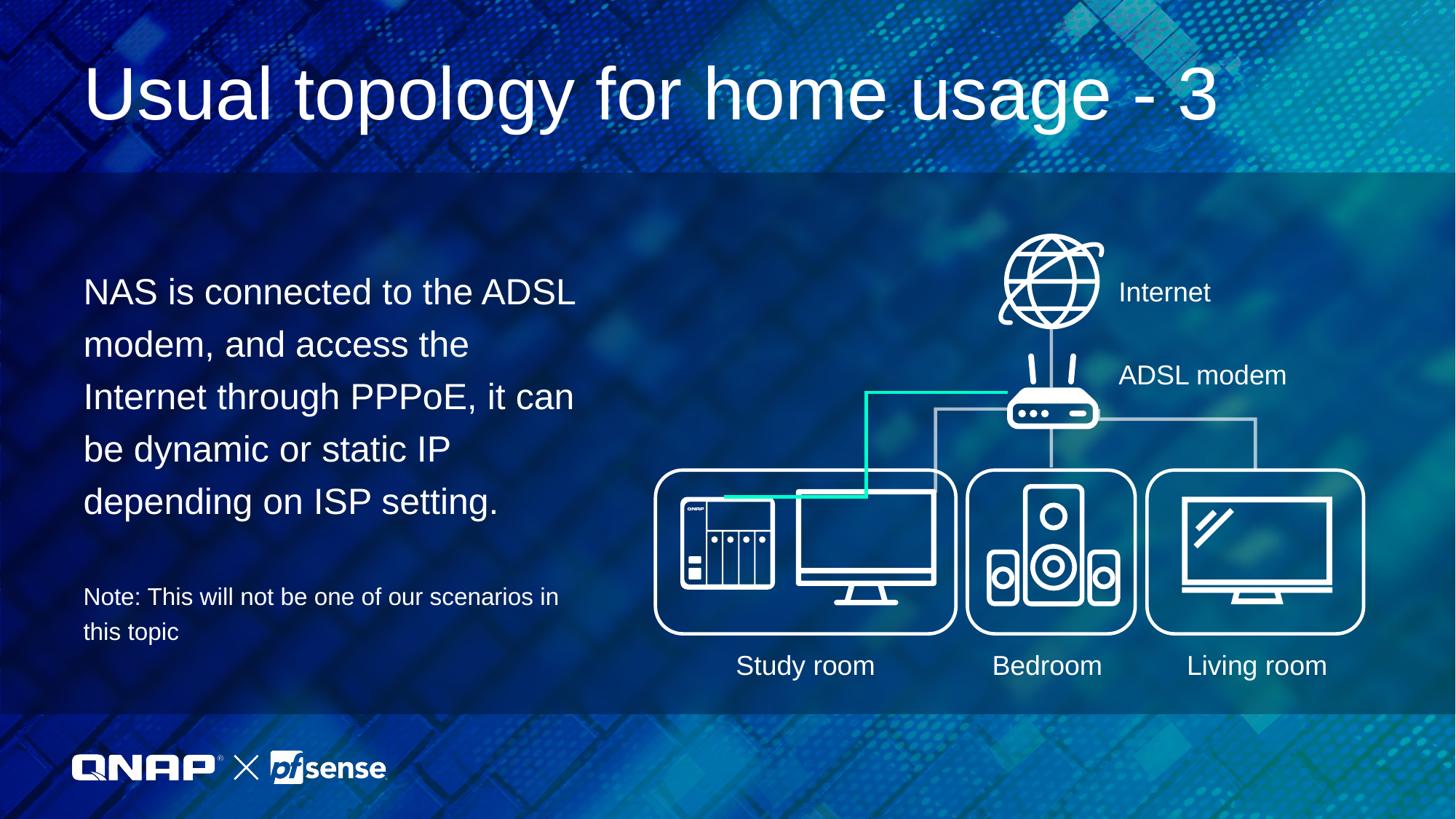

#
Usual topology for home usage - 3
Study room
Bedroom
Living room

ADSL 數據機

Internet

Internet
ADSL modem

Study room
Bedroom
Living room
NAS is connected to the ADSL modem, and access the Internet through PPPoE, it can be dynamic or static IP depending on ISP setting.
Note: This will not be one of our scenarios in this topic